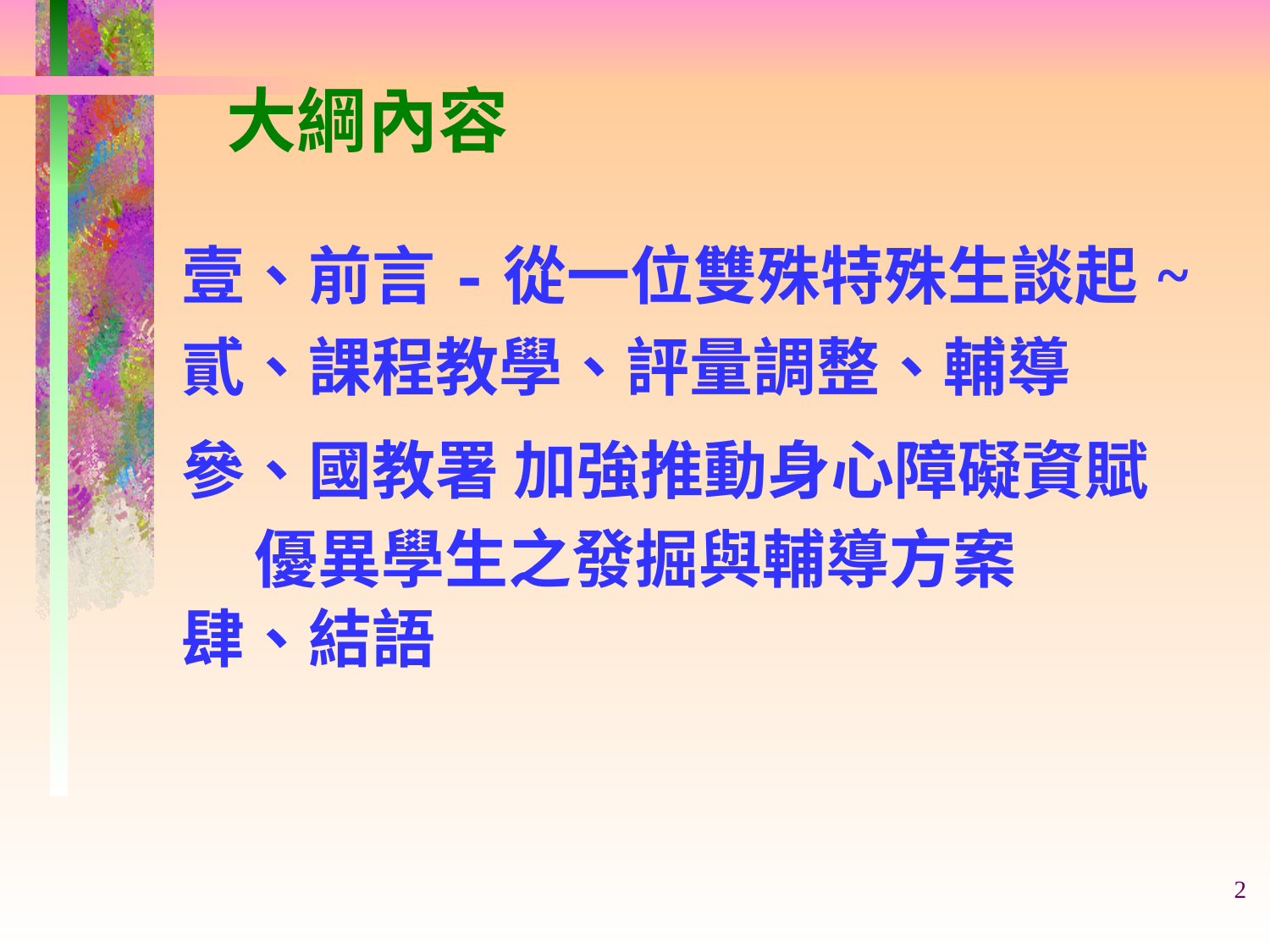

# 大綱內容
壹、前言-從一位雙殊特殊生談起~
貳、課程教學、評量調整、輔導
參、國教署 加強推動身心障礙資賦
    優異學生之發掘與輔導方案
肆、結語

2